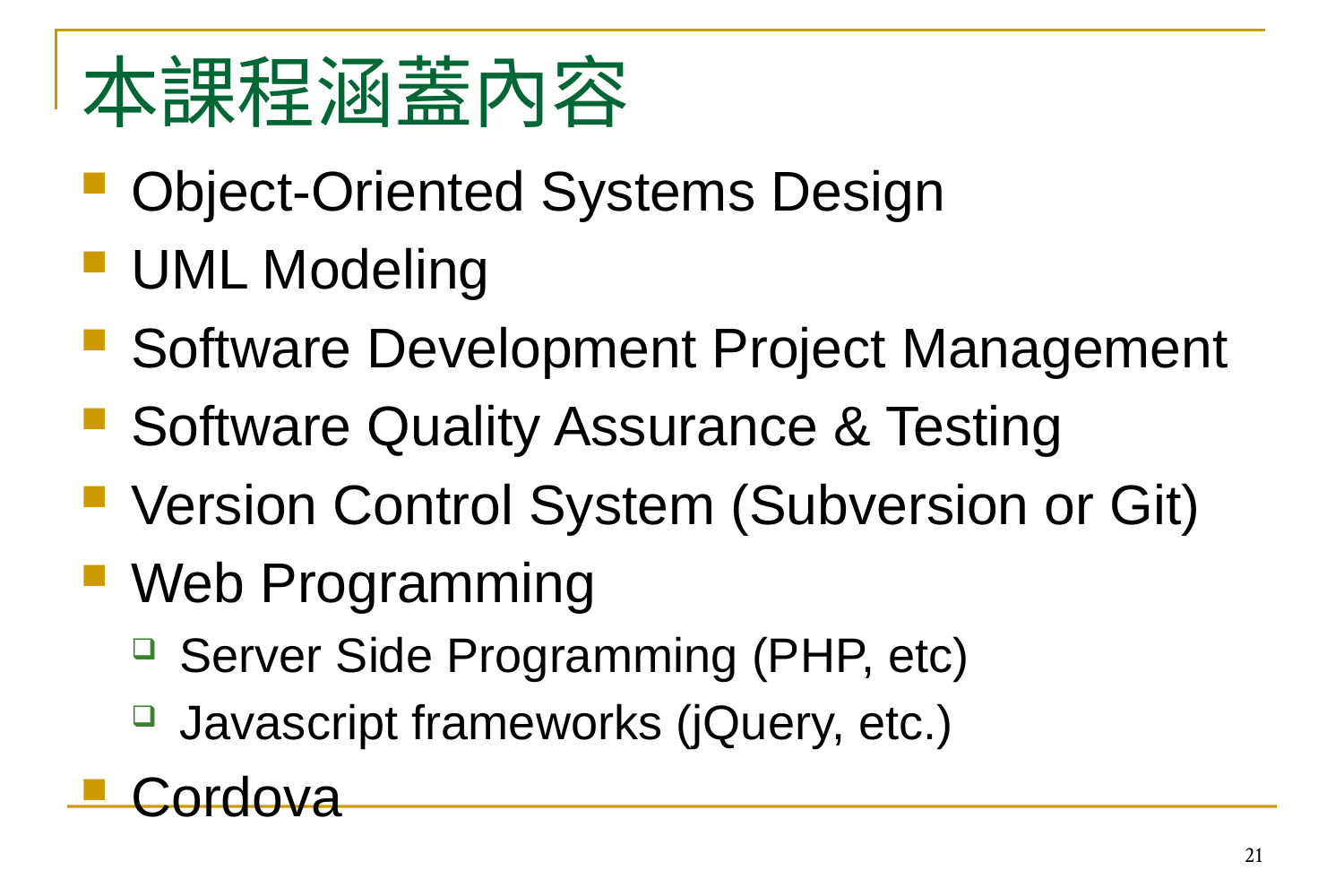

# 本課程涵蓋內容
Object-Oriented Systems Design
UML Modeling
Software Development Project Management
Software Quality Assurance & Testing
Version Control System (Subversion or Git)
Web Programming
Server Side Programming (PHP, etc)
Javascript frameworks (jQuery, etc.)
Cordova

21